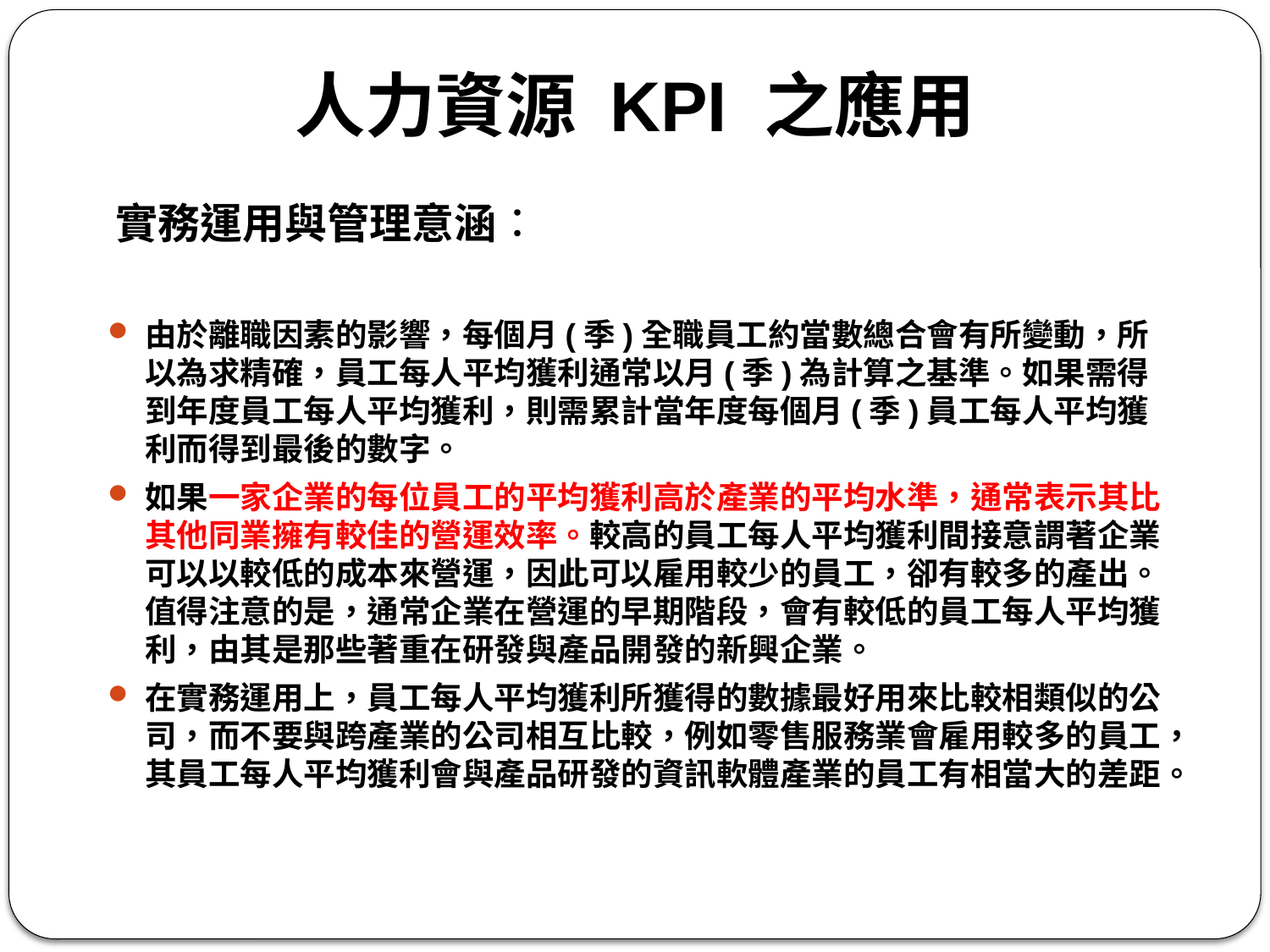

# 人力資源 KPI 之應用
實務運用與管理意涵：

由於離職因素的影響，每個月(季)全職員工約當數總合會有所變動，所以為求精確，員工每人平均獲利通常以月(季)為計算之基準。如果需得到年度員工每人平均獲利，則需累計當年度每個月(季)員工每人平均獲利而得到最後的數字。
如果一家企業的每位員工的平均獲利高於產業的平均水準，通常表示其比其他同業擁有較佳的營運效率。較高的員工每人平均獲利間接意謂著企業可以以較低的成本來營運，因此可以雇用較少的員工，卻有較多的產出。值得注意的是，通常企業在營運的早期階段，會有較低的員工每人平均獲利，由其是那些著重在研發與產品開發的新興企業。
在實務運用上，員工每人平均獲利所獲得的數據最好用來比較相類似的公司，而不要與跨產業的公司相互比較，例如零售服務業會雇用較多的員工，其員工每人平均獲利會與產品研發的資訊軟體產業的員工有相當大的差距。